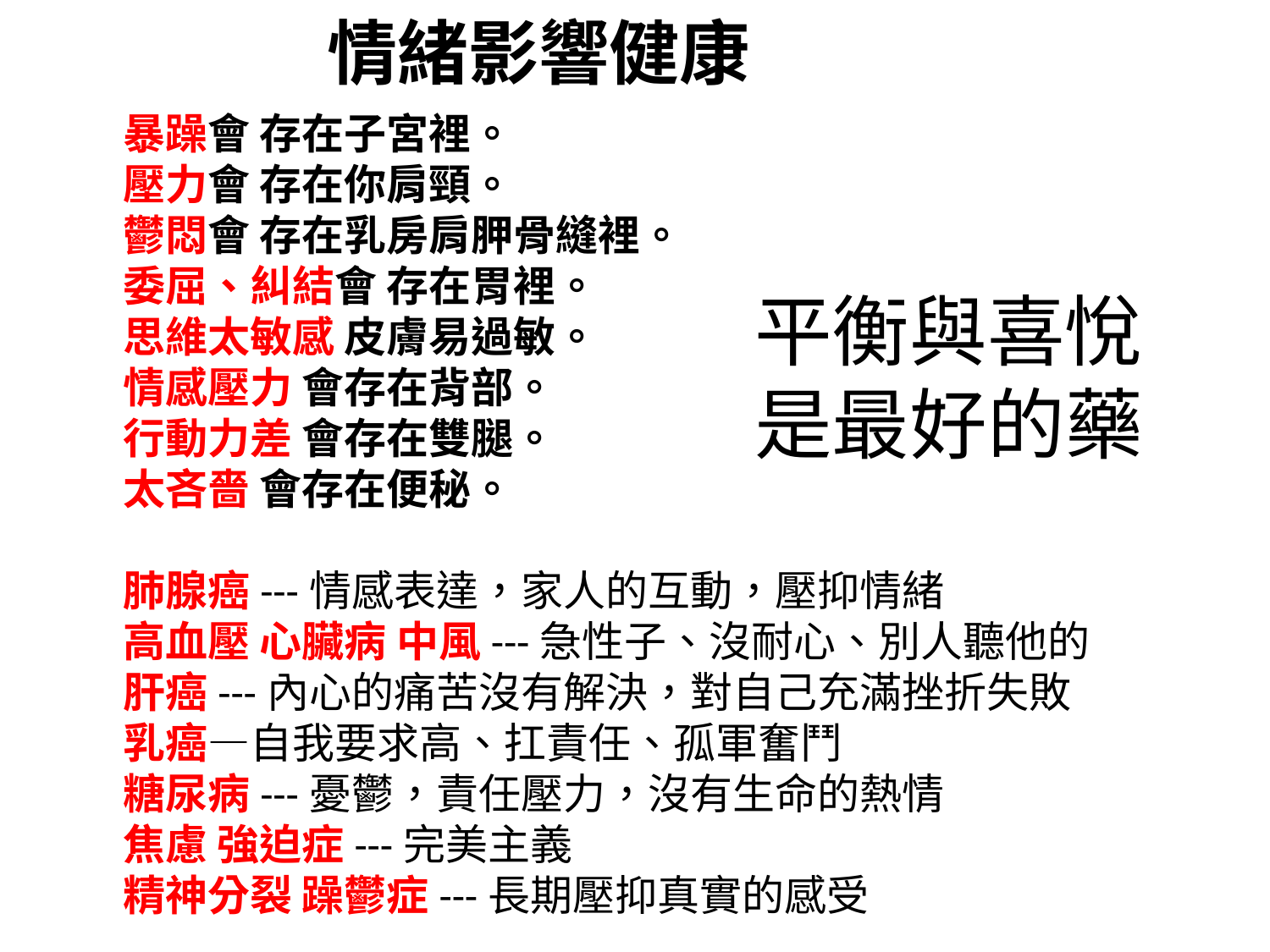

情緒影響健康
暴躁會 存在子宮裡。
壓力會 存在你肩頸。
鬱悶會 存在乳房肩胛骨縫裡。
委屈、糾結會 存在胃裡。
思維太敏感 皮膚易過敏。
情感壓力 會存在背部。
行動力差 會存在雙腿。
太吝嗇 會存在便秘。

肺腺癌---情感表達，家人的互動，壓抑情緒
高血壓 心臟病 中風---急性子、沒耐心、別人聽他的
肝癌---內心的痛苦沒有解決，對自己充滿挫折失敗
乳癌—自我要求高、扛責任、孤軍奮鬥
糖尿病---憂鬱，責任壓力，沒有生命的熱情
焦慮 強迫症---完美主義
精神分裂 躁鬱症---長期壓抑真實的感受

都和快樂有關

平衡與喜悅是最好的藥